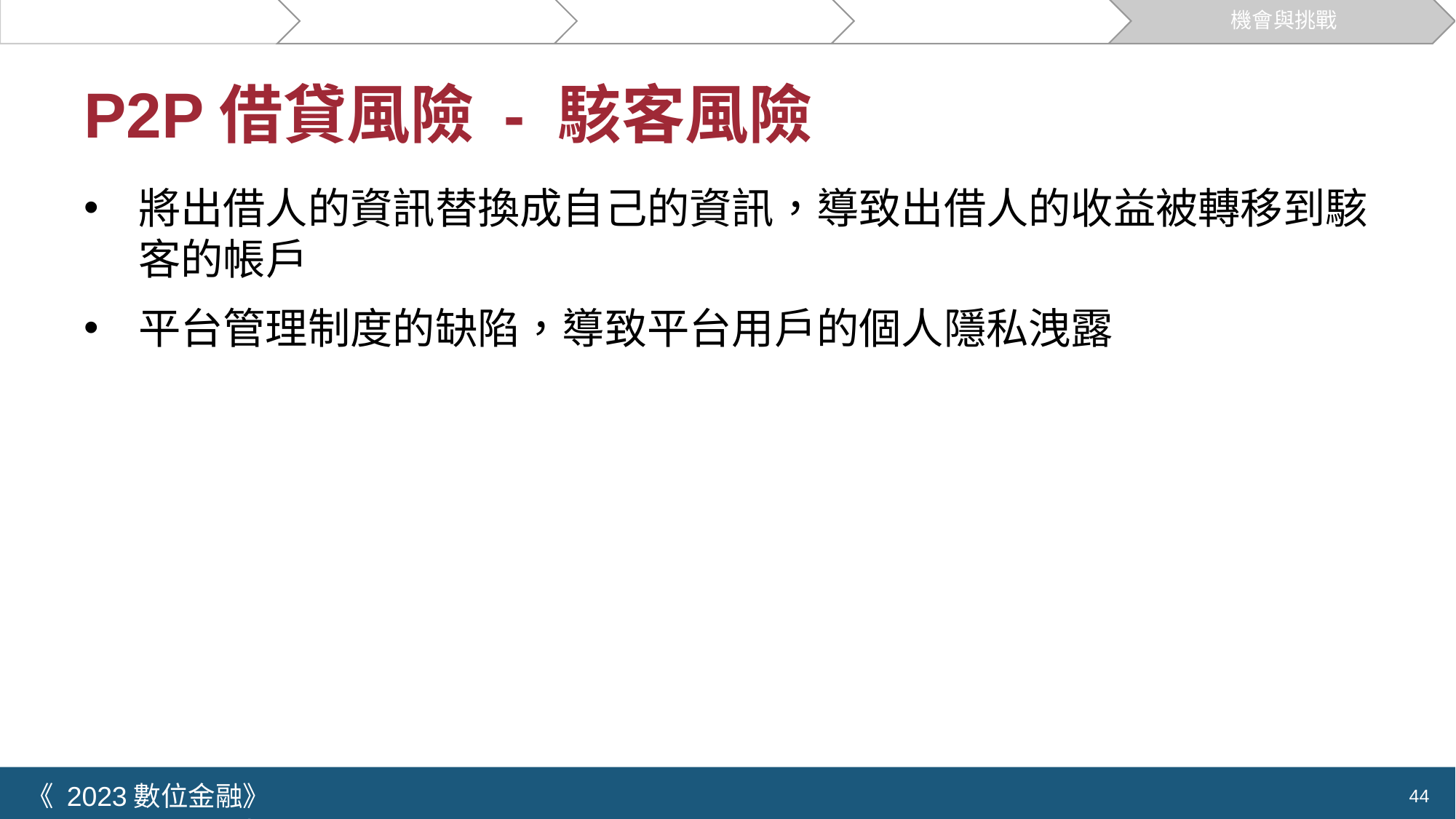

關於貸款

P2P網貸的運作

創新模式

市場與案例

機會與挑戰
# P2P借貸風險 - 駭客風險
將出借人的資訊替換成自己的資訊，導致出借人的收益被轉移到駭客的帳戶
平台管理制度的缺陷，導致平台用戶的個人隱私洩露
《 2023數位金融》                                                                                                                                             	NYCU.IIM.IEBI Lab
44